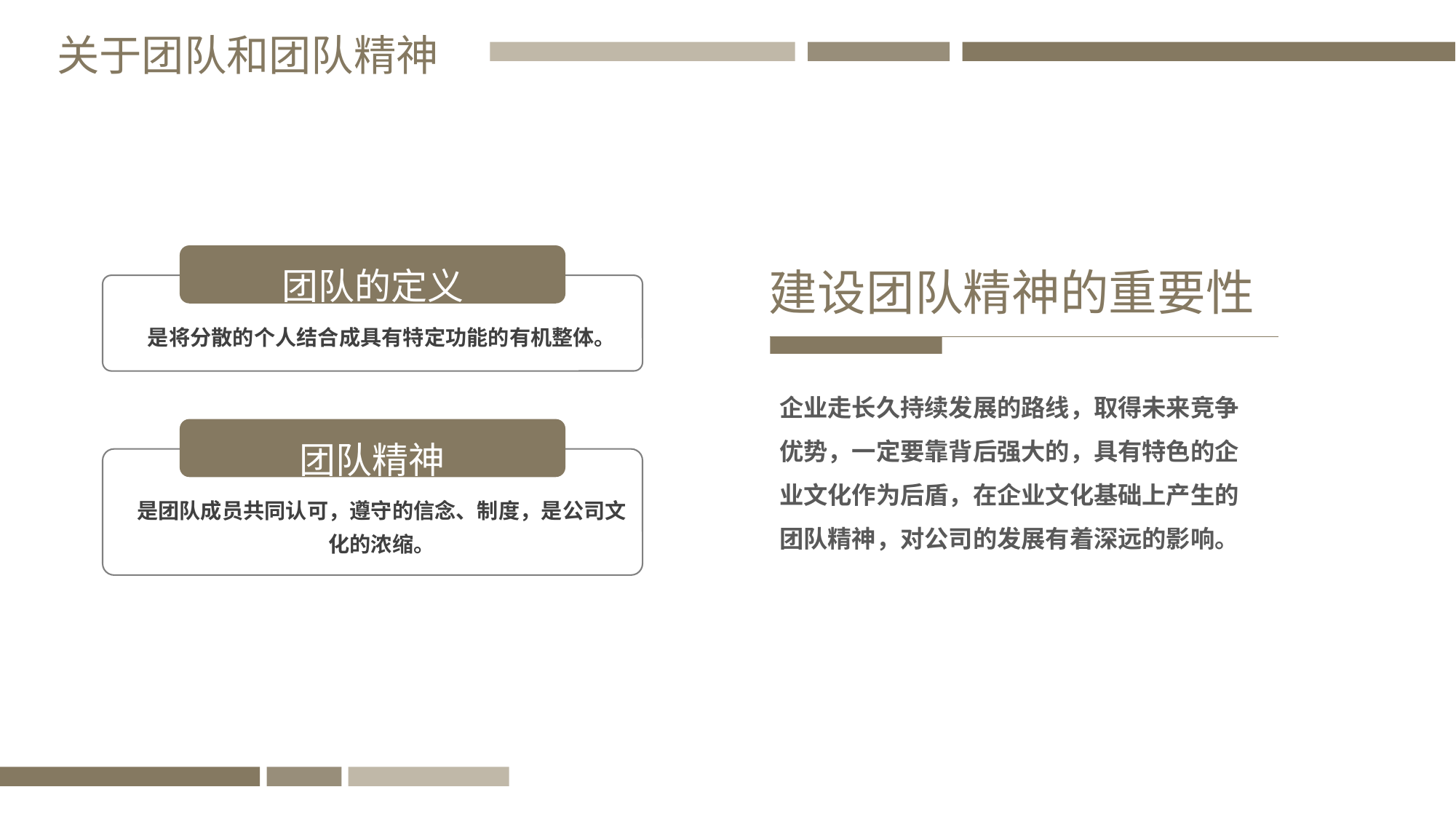

关于团队和团队精神
团队的定义

是将分散的个人结合成具有特定功能的有机整体。
建设团队精神的重要性

企业走长久持续发展的路线，取得未来竞争优势，一定要靠背后强大的，具有特色的企业文化作为后盾，在企业文化基础上产生的团队精神，对公司的发展有着深远的影响。
团队精神

是团队成员共同认可，遵守的信念、制度，是公司文化的浓缩。